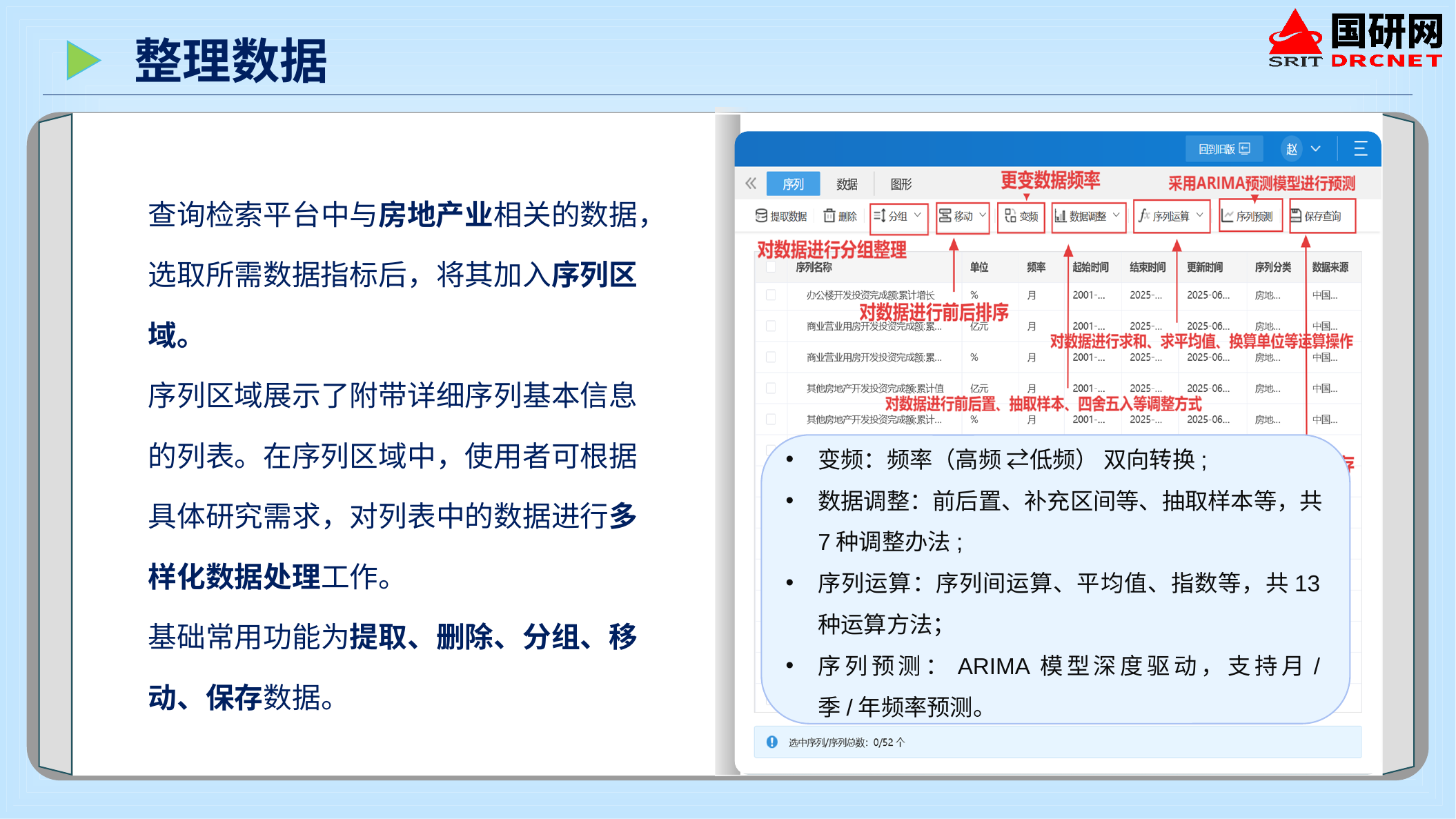

整理数据

查询检索平台中与房地产业相关的数据，选取所需数据指标后，将其加入序列区域。
序列区域展示了附带详细序列基本信息的列表。在序列区域中，使用者可根据具体研究需求，对列表中的数据进行多样化数据处理工作。
基础常用功能为提取、删除、分组、移动、保存数据。

变频：频率（高频 ⇄低频） 双向转换;
数据调整：前后置、补充区间等、抽取样本等，共7种调整办法;
序列运算：序列间运算、平均值、指数等，共13种运算方法；
序列预测：ARIMA模型深度驱动，支持月/季/年频率预测。